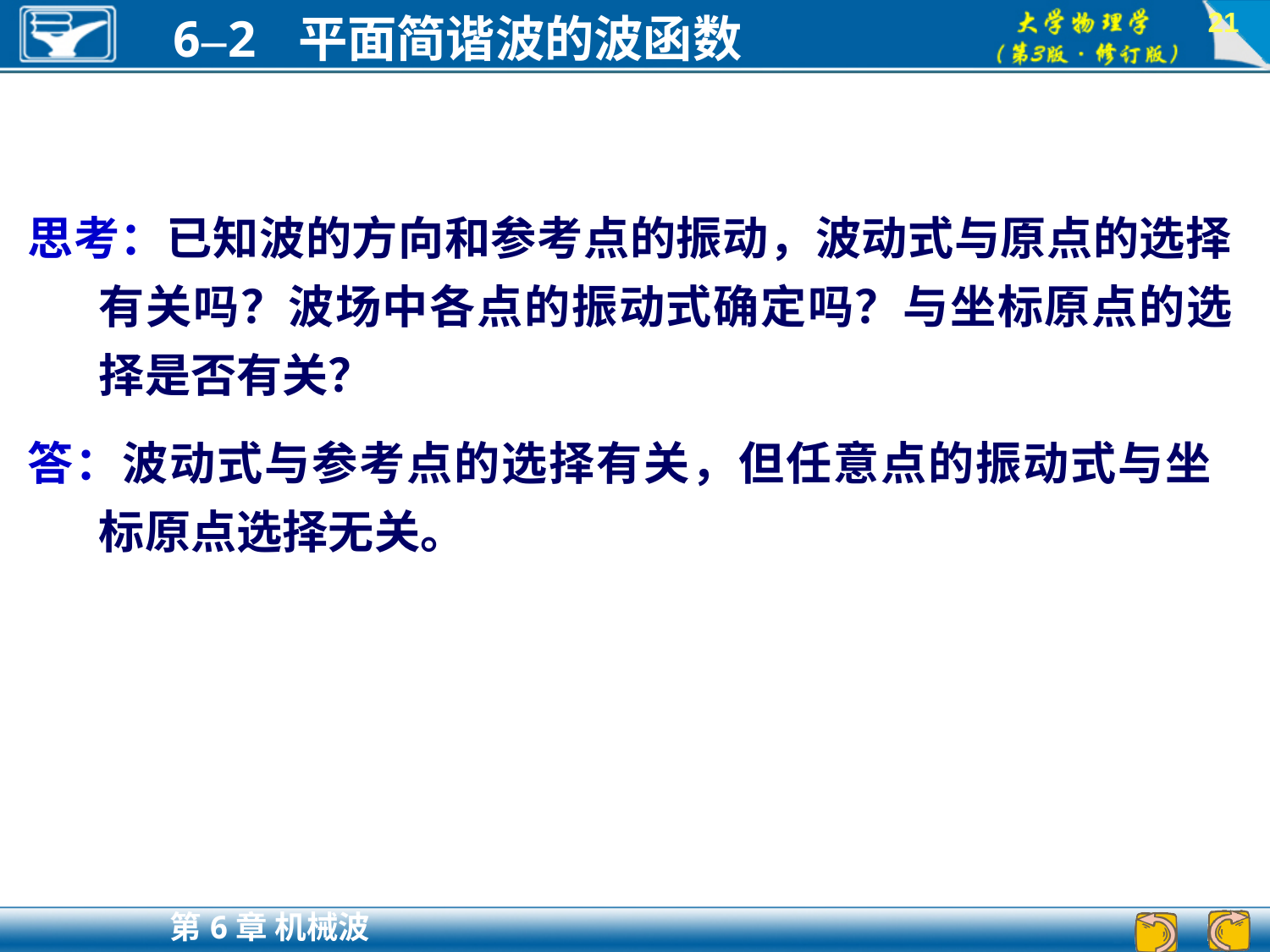

21
思考：已知波的方向和参考点的振动，波动式与原点的选择有关吗？波场中各点的振动式确定吗？与坐标原点的选择是否有关？
答：波动式与参考点的选择有关，但任意点的振动式与坐标原点选择无关。